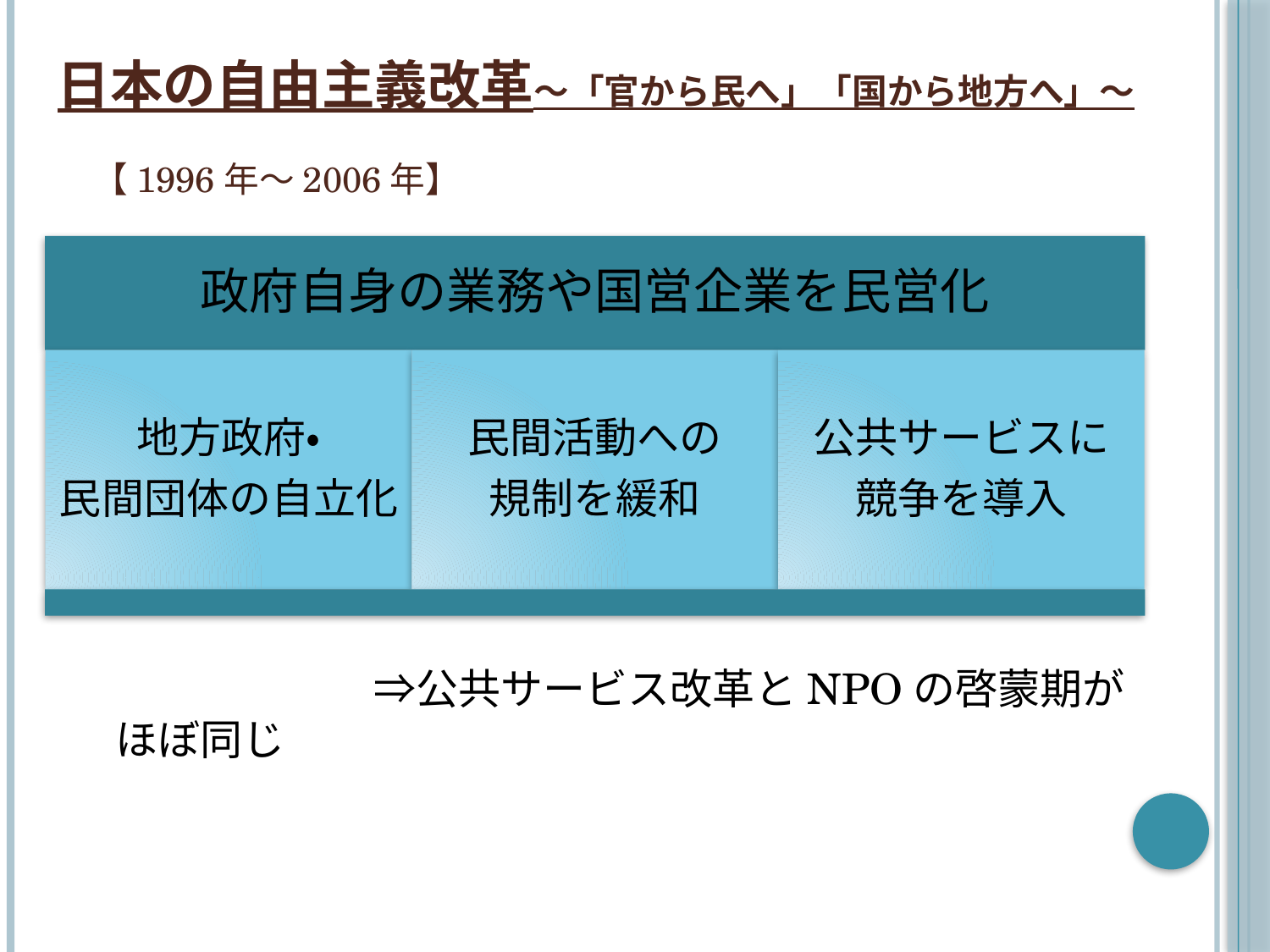

# 日本の自由主義改革～「官から民へ」「国から地方へ」～ 　　　　　　　　　　　　　　　　　　　　　　　　　　　　　　　【1996年～2006年】
政府自身の業務や国営企業を民営化
地方政府・
民間団体の自立化
民間活動への
規制を緩和
公共サービスに
競争を導入
　　　　　　　⇒公共サービス改革とNPOの啓蒙期がほぼ同じ